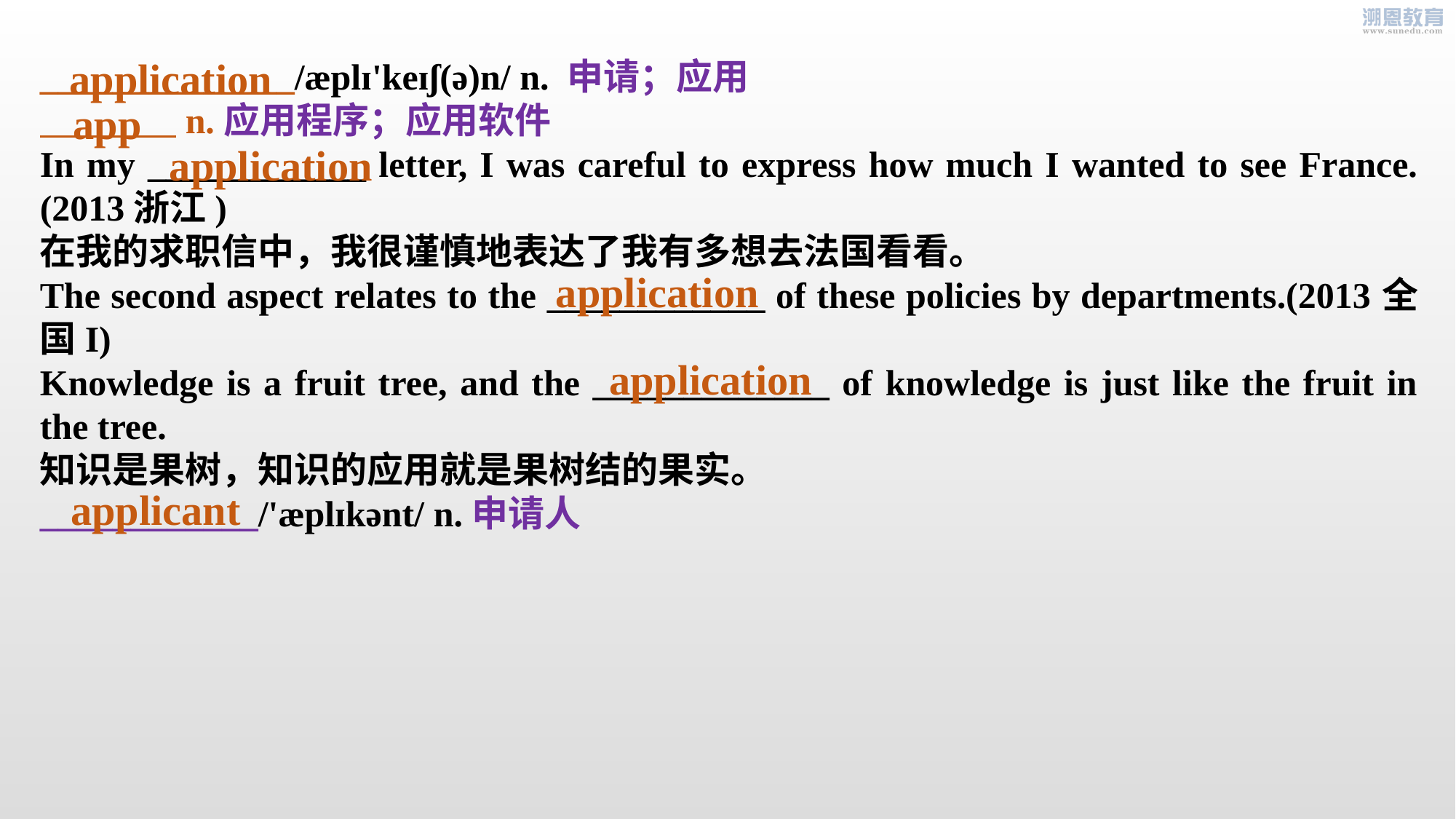

application
______________/æplɪ'keɪʃ(ə)n/ n. 申请；应用
                n.应用程序；应用软件
In my ____________ letter, I was careful to express how much I wanted to see France.(2013浙江)
在我的求职信中，我很谨慎地表达了我有多想去法国看看。
The second aspect relates to the ____________ of these policies by departments.(2013全国I)
Knowledge is a fruit tree, and the _____________ of knowledge is just like the fruit in the tree.
知识是果树，知识的应用就是果树结的果实。
____________/'æplɪkənt/ n.申请人
app
application
application
application

applicant